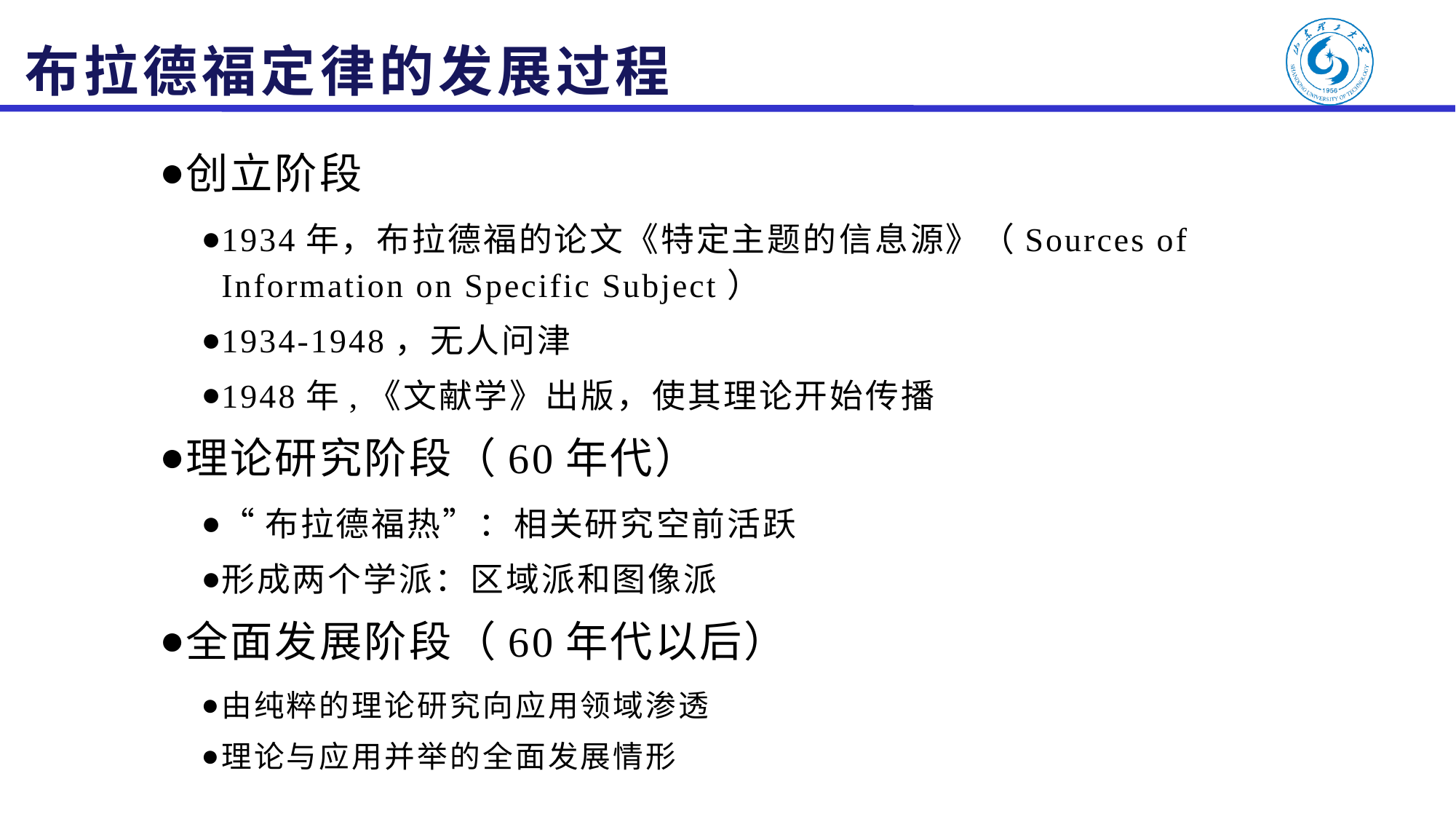

# 布拉德福定律的发展过程
创立阶段
1934年，布拉德福的论文《特定主题的信息源》（Sources of Information on Specific Subject）
1934-1948，无人问津
1948年,《文献学》出版，使其理论开始传播
理论研究阶段（60年代）
“布拉德福热”：相关研究空前活跃
形成两个学派：区域派和图像派
全面发展阶段（60年代以后）
由纯粹的理论研究向应用领域渗透
理论与应用并举的全面发展情形